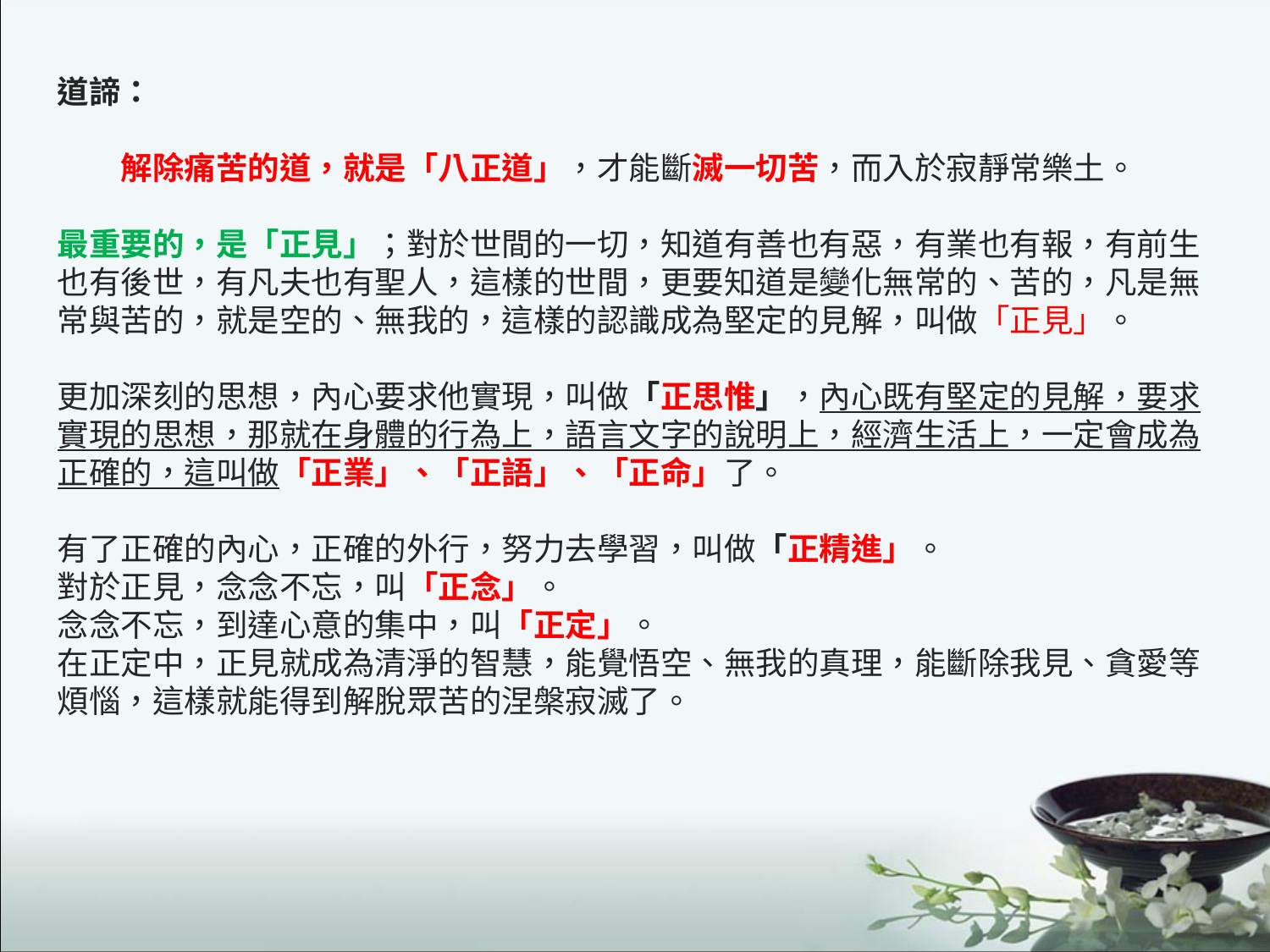

道諦：
　　解除痛苦的道，就是「八正道」，才能斷滅一切苦，而入於寂靜常樂土。

最重要的，是「正見」；對於世間的一切，知道有善也有惡，有業也有報，有前生也有後世，有凡夫也有聖人，這樣的世間，更要知道是變化無常的、苦的，凡是無常與苦的，就是空的、無我的，這樣的認識成為堅定的見解，叫做「正見」。

更加深刻的思想，內心要求他實現，叫做「正思惟」，內心既有堅定的見解，要求實現的思想，那就在身體的行為上，語言文字的說明上，經濟生活上，一定會成為正確的，這叫做「正業」、「正語」、「正命」了。

有了正確的內心，正確的外行，努力去學習，叫做「正精進」。
對於正見，念念不忘，叫「正念」。
念念不忘，到達心意的集中，叫「正定」。
在正定中，正見就成為清淨的智慧，能覺悟空、無我的真理，能斷除我見、貪愛等煩惱，這樣就能得到解脫眾苦的涅槃寂滅了。